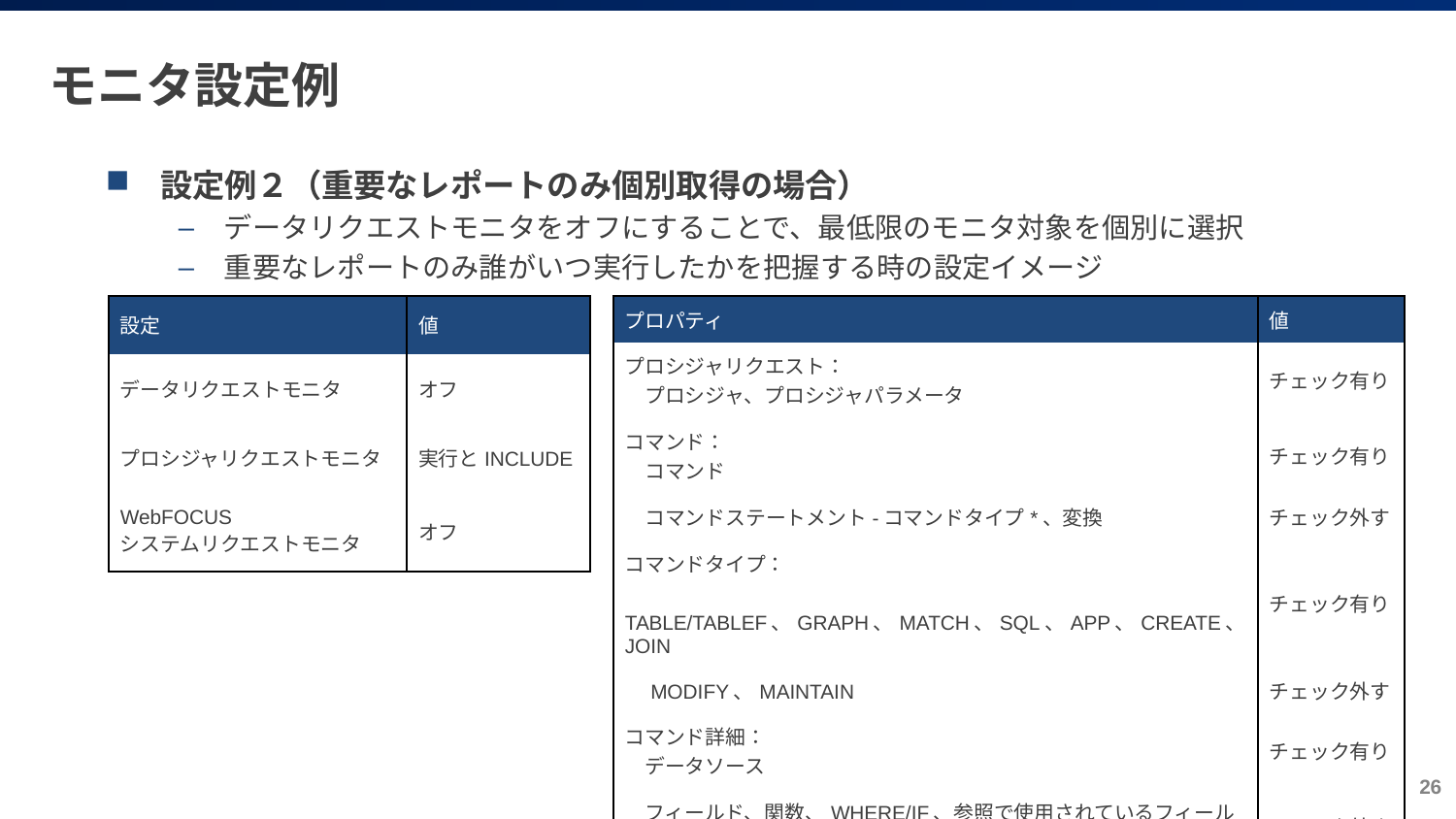

# モニタ設定例
設定例２（重要なレポートのみ個別取得の場合）
データリクエストモニタをオフにすることで、最低限のモニタ対象を個別に選択
重要なレポートのみ誰がいつ実行したかを把握する時の設定イメージ
| 設定 | 値 |
| --- | --- |
| データリクエストモニタ | オフ |
| プロシジャリクエストモニタ | 実行とINCLUDE |
| WebFOCUS システムリクエストモニタ | オフ |
| プロパティ | 値 |
| --- | --- |
| プロシジャリクエスト： 　プロシジャ、プロシジャパラメータ | チェック有り |
| コマンド： 　コマンド | チェック有り |
| コマンドステートメント-コマンドタイプ\*、変換 | チェック外す |
| コマンドタイプ： 　TABLE/TABLEF、GRAPH、MATCH、SQL、APP、CREATE、JOIN | チェック有り |
| MODIFY、MAINTAIN | チェック外す |
| コマンド詳細： 　データソース | チェック有り |
| フィールド、関数、WHERE/IF、参照で使用されているフィールド | チェック外す |
| 監査中： 　メッセージ、アクセスコントロール | チェック外す |
26